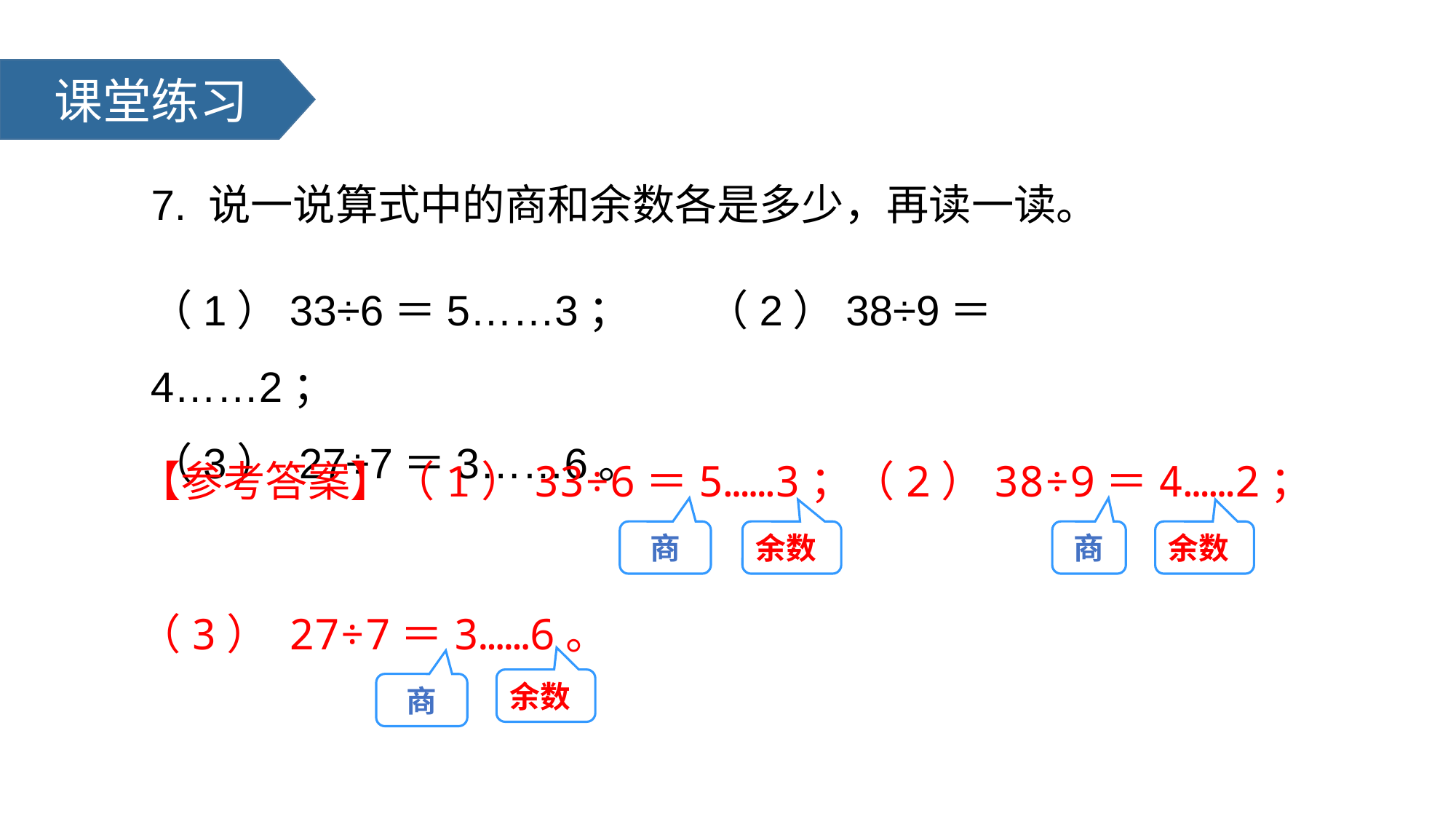

课堂练习
7. 说一说算式中的商和余数各是多少，再读一读。
（1）33÷6＝5……3；        （2）38÷9＝4……2；
（3） 27÷7＝3……6。
【参考答案】（1）33÷6＝5……3；（2）38÷9＝4……2；

（3） 27÷7＝3……6。
商
余数
商
余数
余数
商